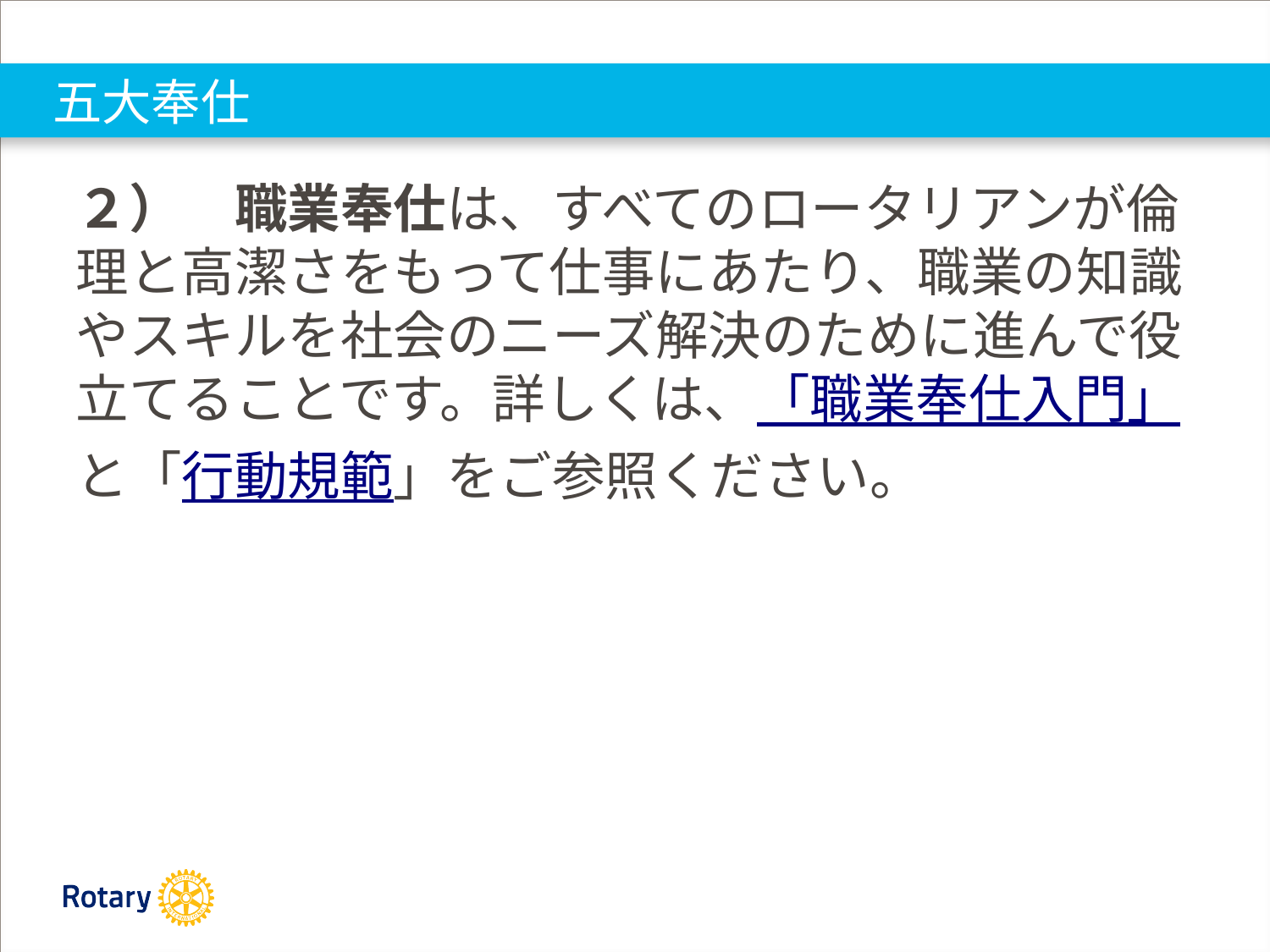

# 五大奉仕
２）　職業奉仕は、すべてのロータリアンが倫理と高潔さをもって仕事にあたり、職業の知識やスキルを社会のニーズ解決のために進んで役立てることです。詳しくは、「職業奉仕入門」と「行動規範」をご参照ください。